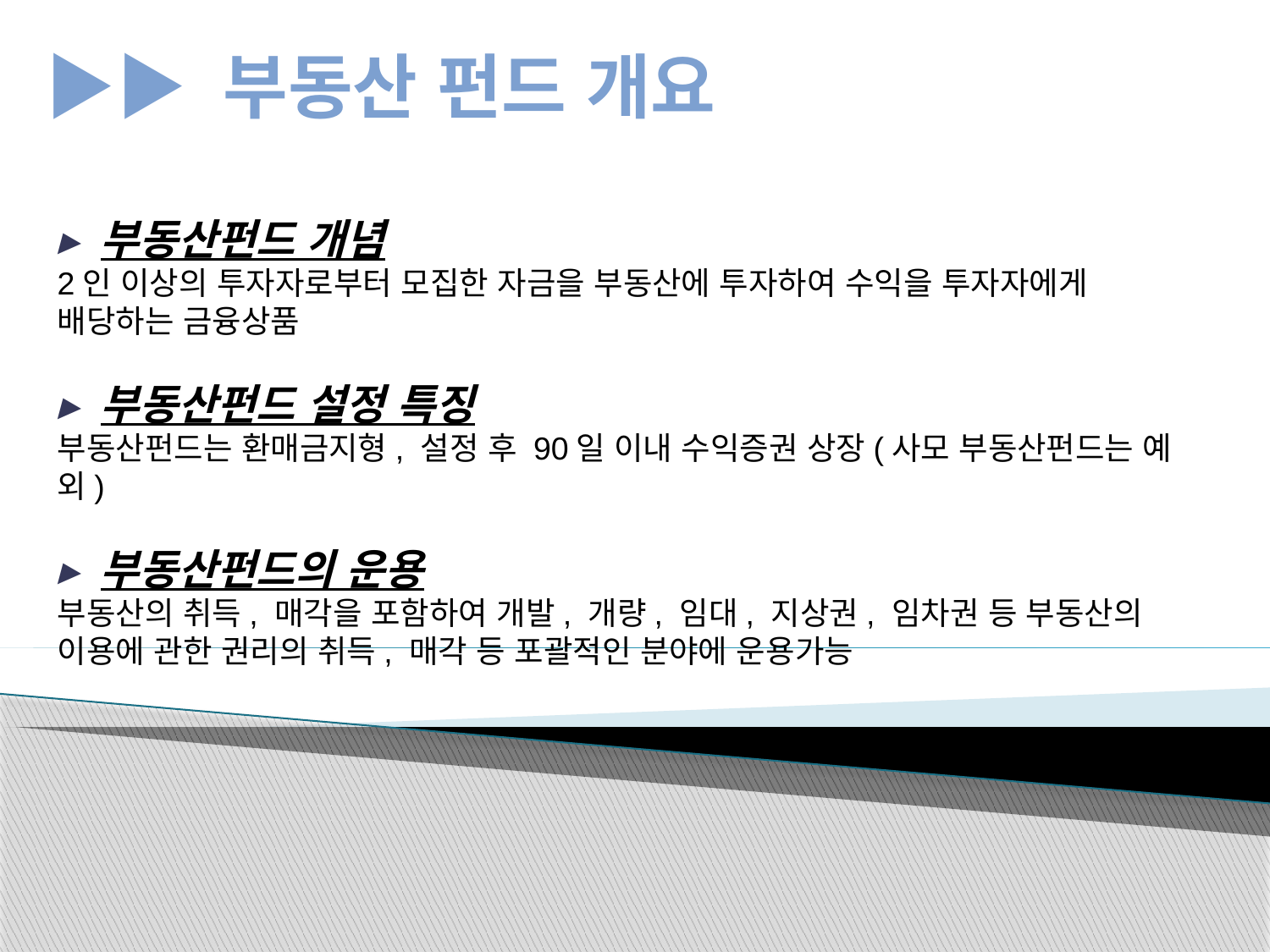

▶▶ 부동산 펀드 개요
▸ 부동산펀드 개념
2인 이상의 투자자로부터 모집한 자금을 부동산에 투자하여 수익을 투자자에게 배당하는 금융상품

▸ 부동산펀드 설정 특징
부동산펀드는 환매금지형, 설정 후 90일 이내 수익증권 상장(사모 부동산펀드는 예외)

▸ 부동산펀드의 운용
부동산의 취득, 매각을 포함하여 개발, 개량, 임대, 지상권, 임차권 등 부동산의 이용에 관한 권리의 취득, 매각 등 포괄적인 분야에 운용가능